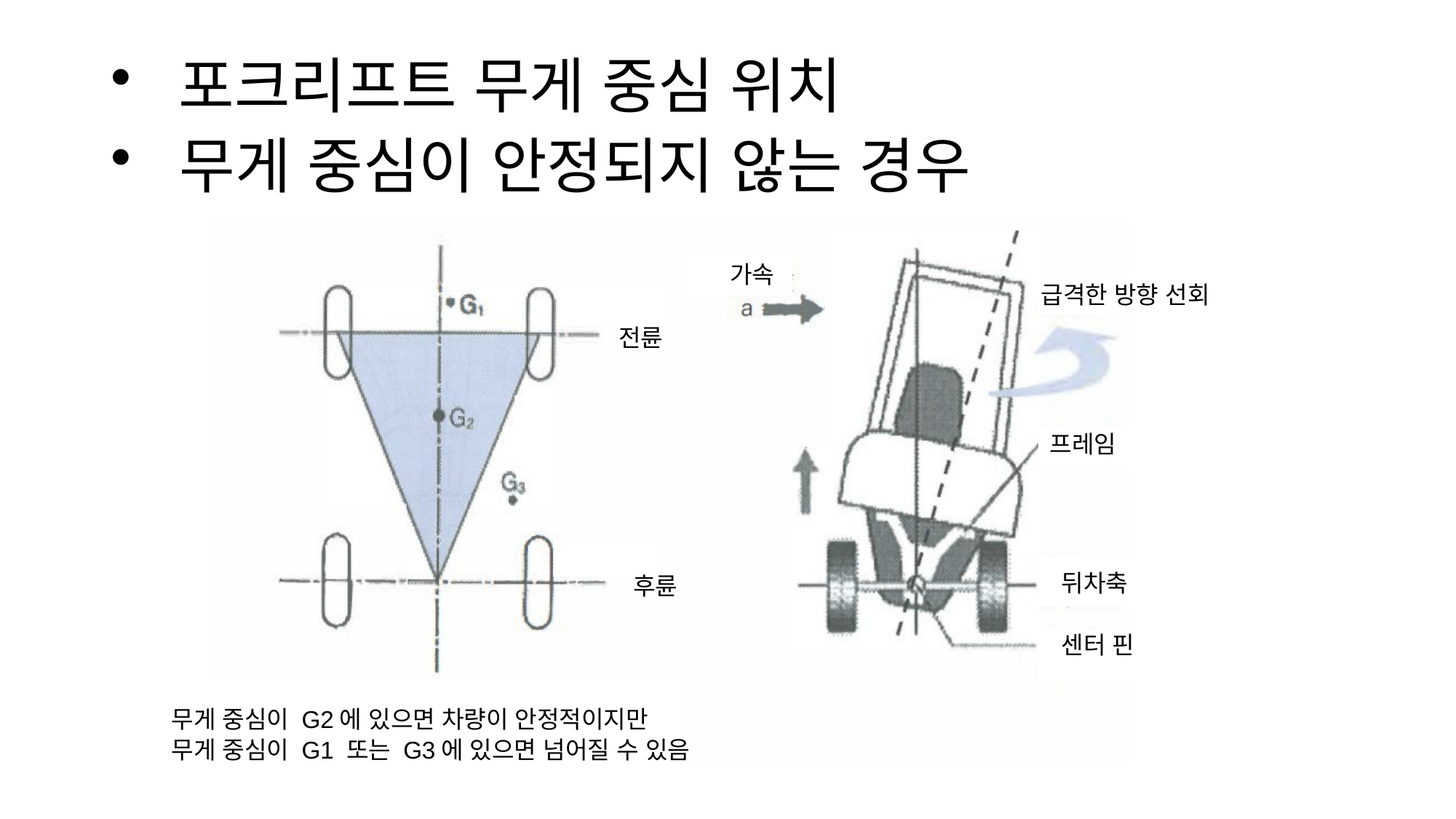

포크리프트 무게 중심 위치
무게 중심이 안정되지 않는 경우

가속

급격한 방향 선회

전륜
프레임

뒤차축
후륜
센터 핀

무게 중심이 G2에 있으면 차량이 안정적이지만
무게 중심이 G1 또는 G3에 있으면 넘어질 수 있음